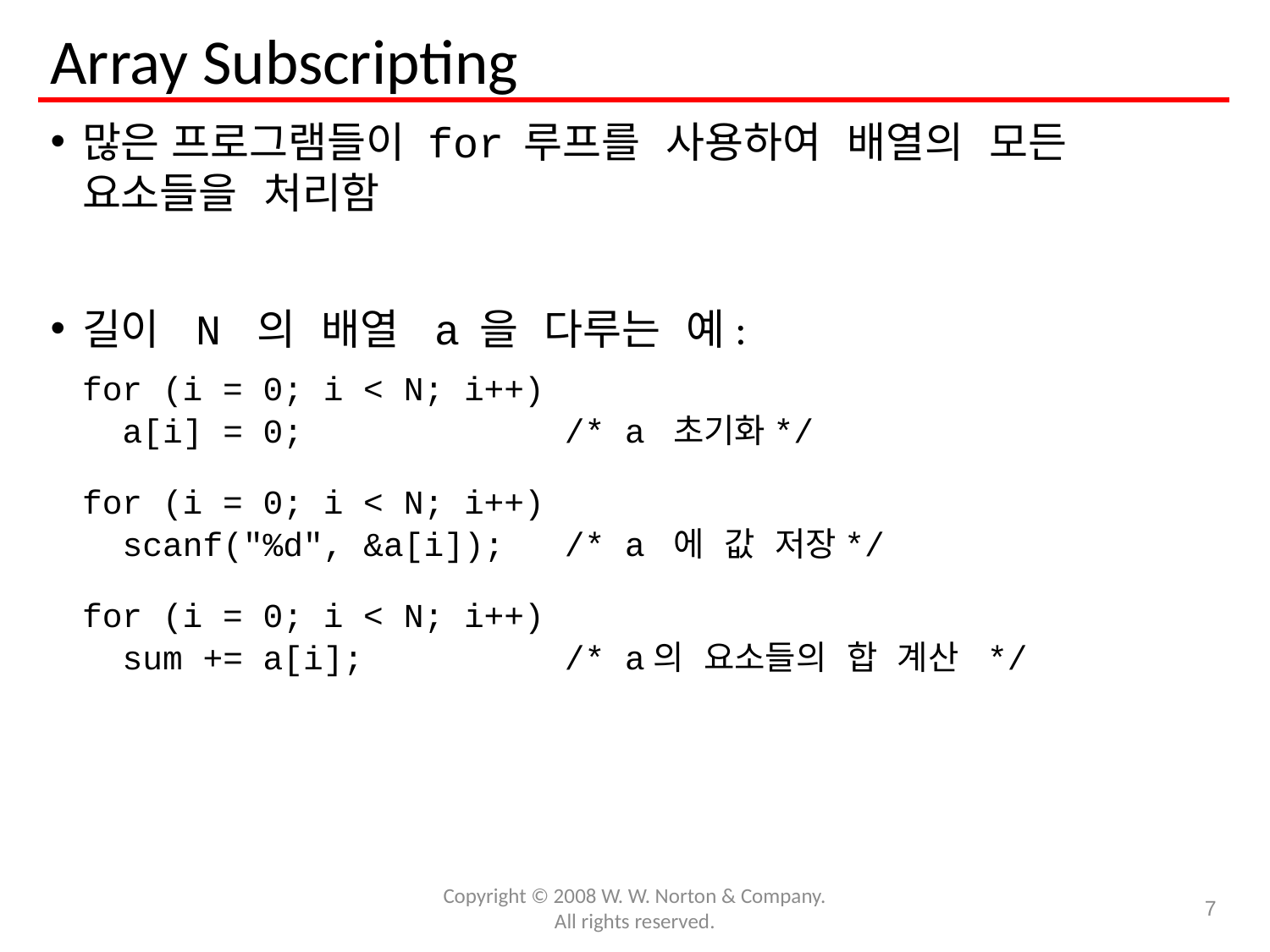

# Array Subscripting
많은 프로그램들이 for 루프를 사용하여 배열의 모든 요소들을 처리함

길이 N 의 배열 a 을 다루는 예:
	for (i = 0; i < N; i++)
	  a[i] = 0;             /* a 초기화*/

	for (i = 0; i < N; i++)
	  scanf("%d", &a[i]);   /* a 에 값 저장*/

	for (i = 0; i < N; i++)
	  sum += a[i];          /* a의 요소들의 합 계산 */
Copyright © 2008 W. W. Norton & Company.
All rights reserved.
7